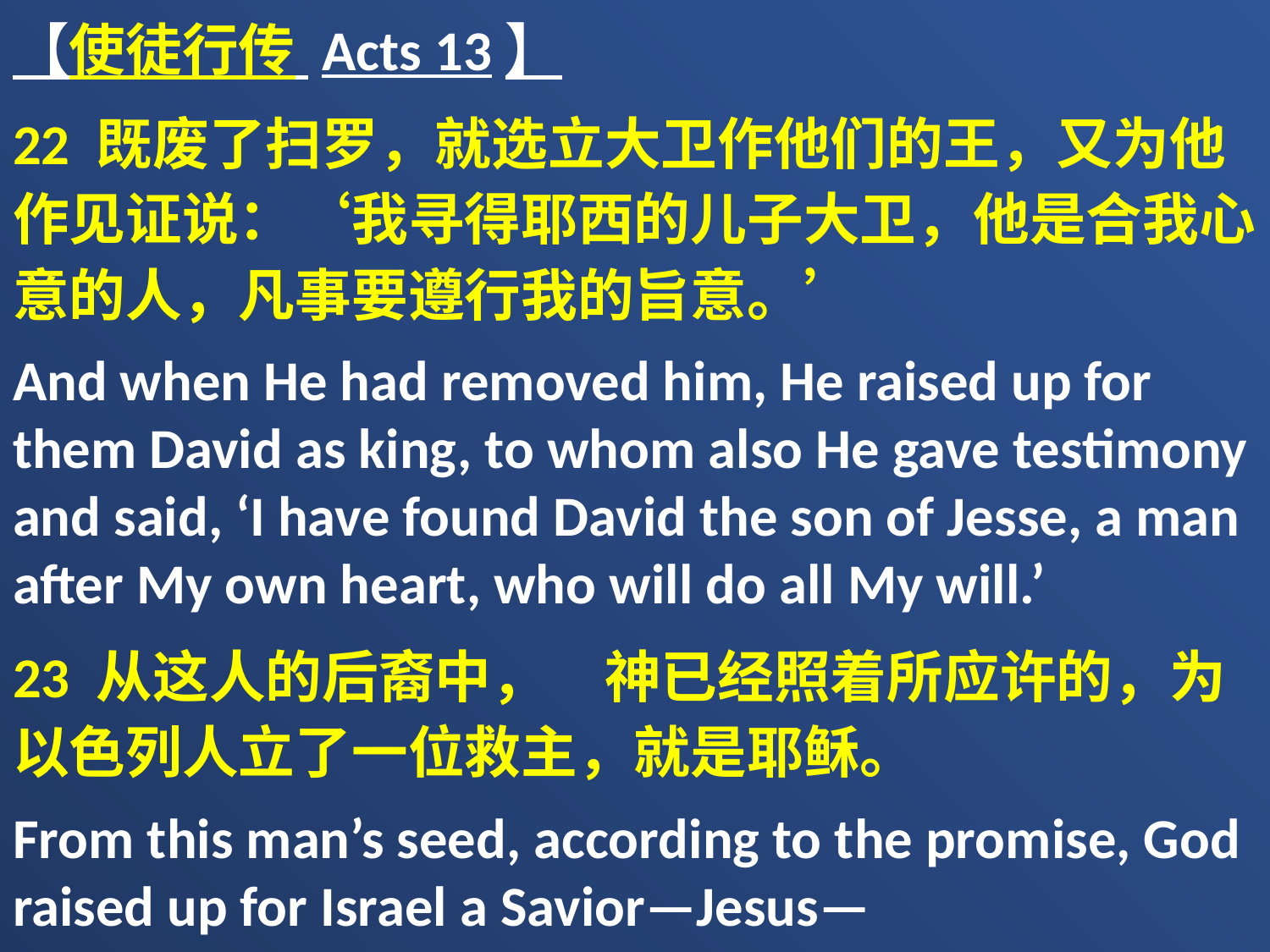

【使徒行传 Acts 13】
22 既废了扫罗，就选立大卫作他们的王，又为他作见证说：‘我寻得耶西的儿子大卫，他是合我心意的人，凡事要遵行我的旨意。’
And when He had removed him, He raised up for them David as king, to whom also He gave testimony and said, ‘I have found David the son of Jesse, a man after My own heart, who will do all My will.’
23 从这人的后裔中，　神已经照着所应许的，为以色列人立了一位救主，就是耶稣。
From this man’s seed, according to the promise, God raised up for Israel a Savior—Jesus—